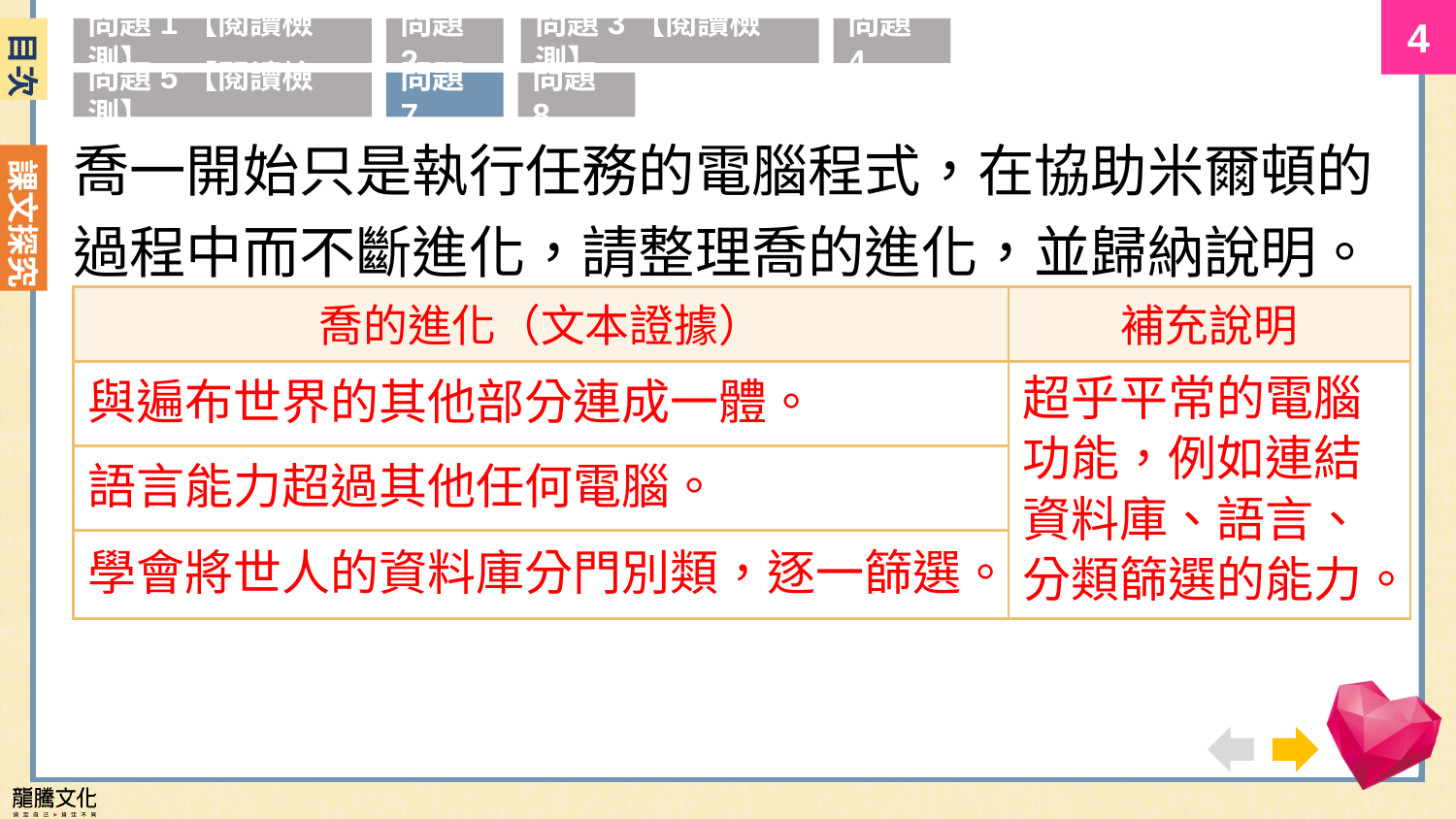

目次
問題1【閱讀檢測】
問題2
問題3【閱讀檢測】
問題4
問題5【閱讀檢測】
問題7
問題8
喬一開始只是執行任務的電腦程式，在協助米爾頓的過程中而不斷進化，請整理喬的進化，並歸納說明。
| 喬的進化（文本證據） | 補充說明 |
| --- | --- |
| 與遍布世界的其他部分連成一體。 | 超乎平常的電腦功能，例如連結資料庫、語言、分類篩選的能力。 |
| 語言能力超過其他任何電腦。 |  |
| 學會將世人的資料庫分門別類，逐一篩選。 |  |